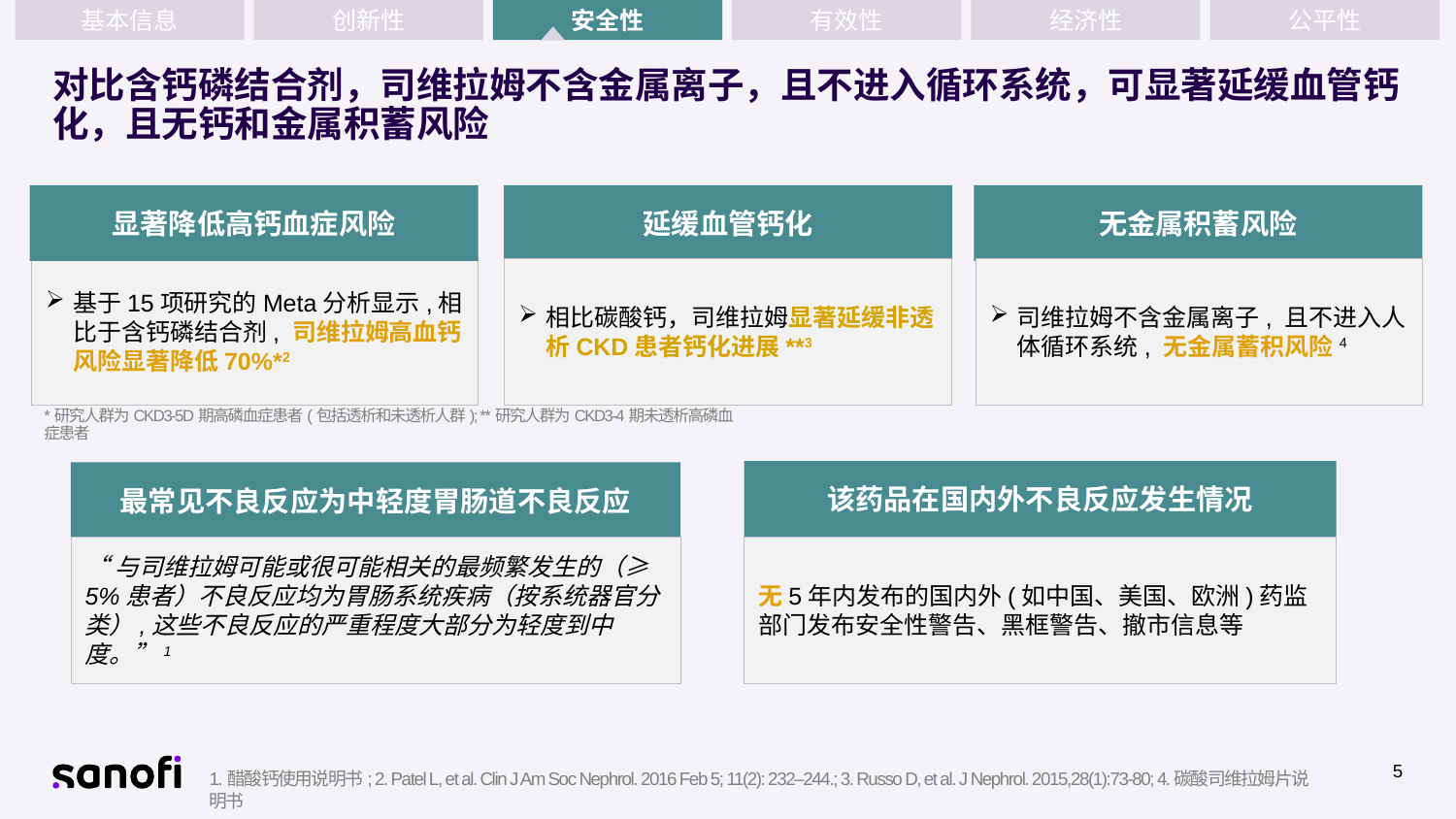

基本信息
创新性
安全性
有效性
经济性
公平性

# 对比含钙磷结合剂，司维拉姆不含金属离子，且不进入循环系统，可显著延缓血管钙化，且无钙和金属积蓄风险
显著降低高钙血症风险
延缓血管钙化
无金属积蓄风险
基于15项研究的Meta分析显示,相比于含钙磷结合剂, 司维拉姆高血钙风险显著降低70%*2
相比碳酸钙，司维拉姆显著延缓非透析CKD患者钙化进展**3
司维拉姆不含金属离子, 且不进入人体循环系统, 无金属蓄积风险4
P<0.001
*研究人群为CKD3-5D期高磷血症患者(包括透析和未透析人群); **研究人群为CKD3-4期未透析高磷血症患者
该药品在国内外不良反应发生情况
最常见不良反应为中轻度胃肠道不良反应
“与司维拉姆可能或很可能相关的最频繁发生的（≥ 5%患者）不良反应均为胃肠系统疾病（按系统器官分类）,这些不良反应的严重程度大部分为轻度到中度。”1
无5年内发布的国内外(如中国、美国、欧洲)药监部门发布安全性警告、黑框警告、撤市信息等
5
1.醋酸钙使用说明书; 2. Patel L, et al. Clin J Am Soc Nephrol. 2016 Feb 5; 11(2): 232–244.; 3. Russo D, et al. J Nephrol. 2015,28(1):73-80; 4.碳酸司维拉姆片说明书